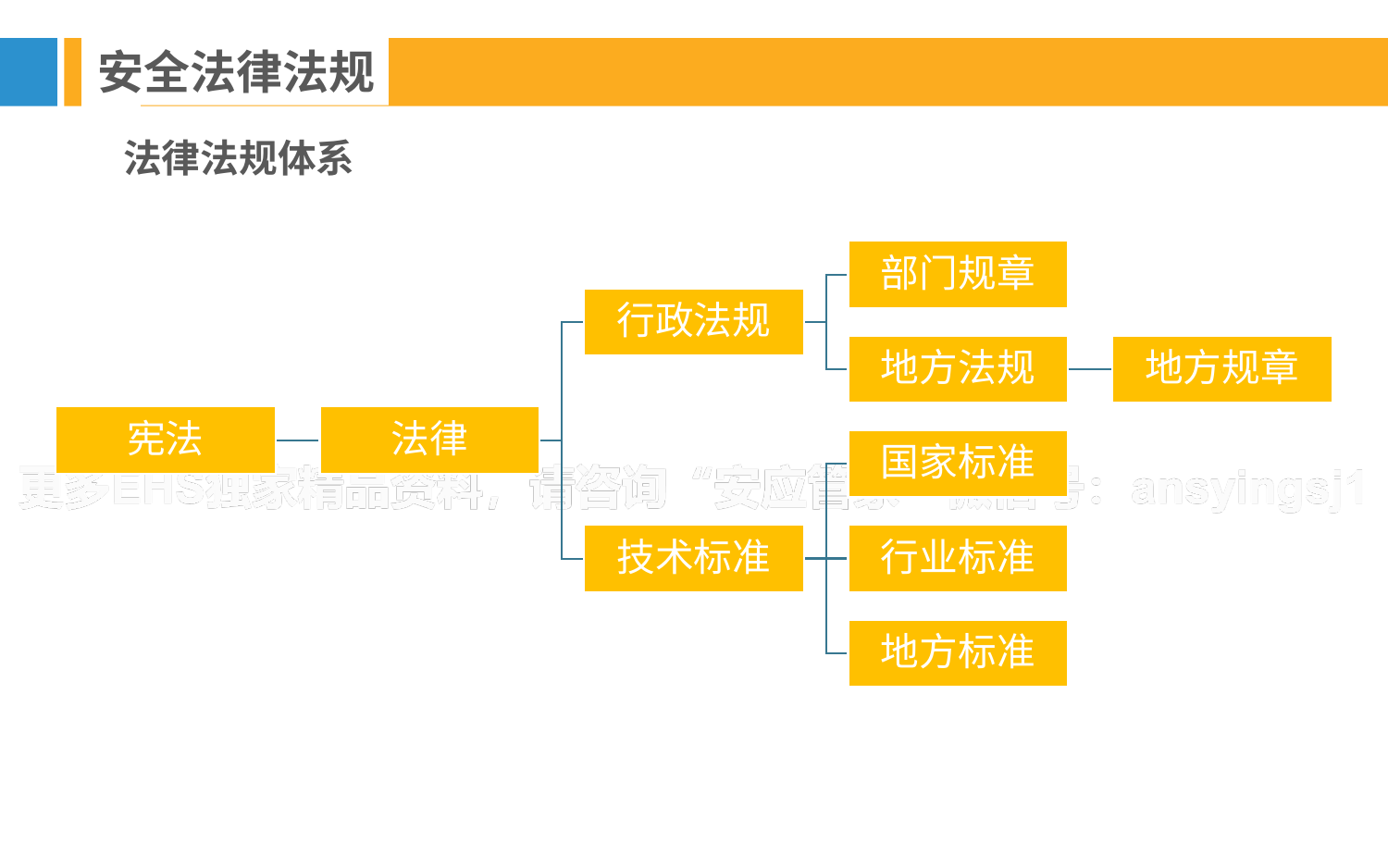

安全法律法规
宪法
法律
行政法规
部门规章
地方法规
地方规章
技术标准
国家标准
行业标准
地方标准
法律法规体系